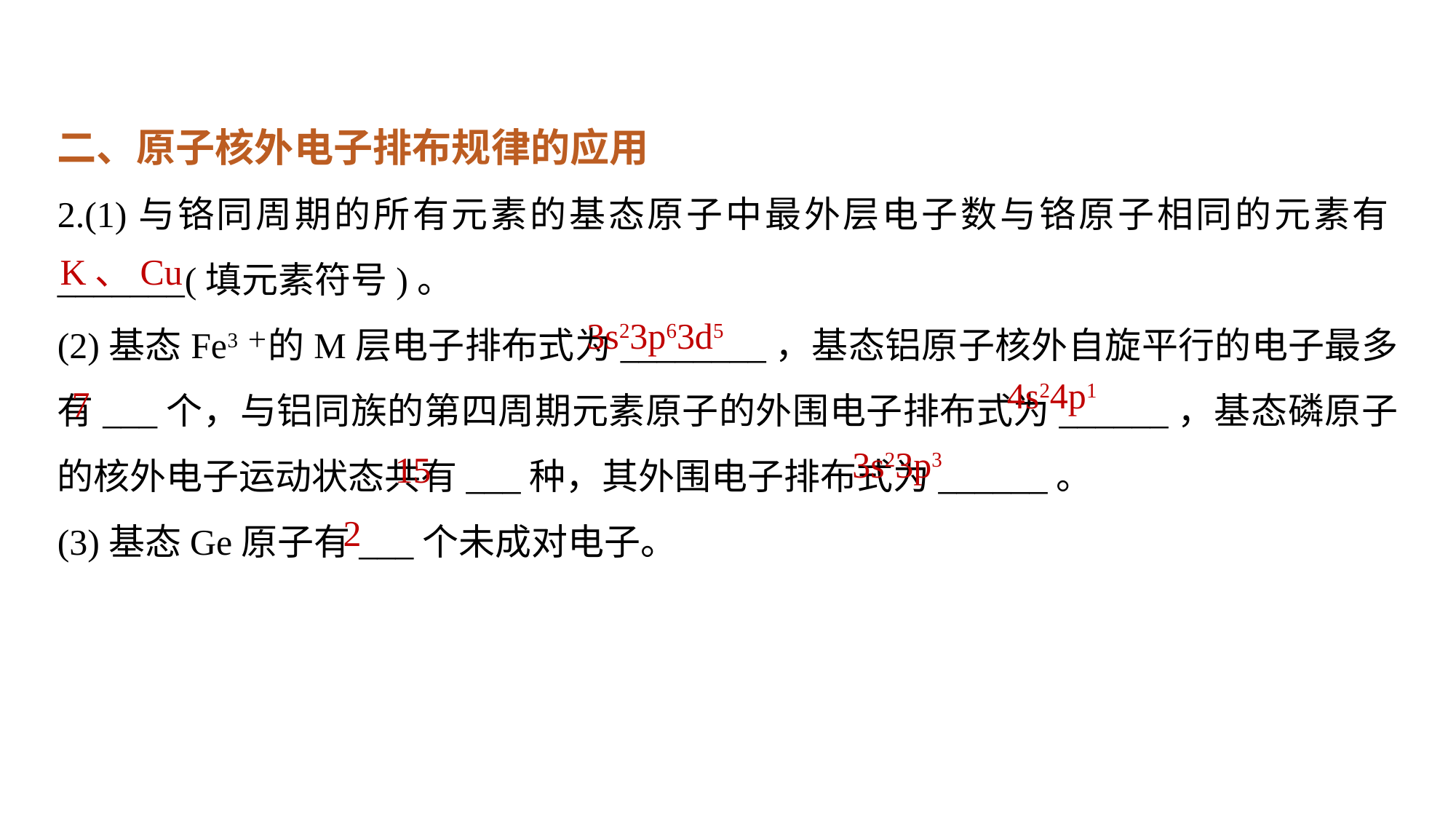

二、原子核外电子排布规律的应用
2.(1)与铬同周期的所有元素的基态原子中最外层电子数与铬原子相同的元素有_______(填元素符号)。
(2)基态Fe3＋的M层电子排布式为________，基态铝原子核外自旋平行的电子最多有___个，与铝同族的第四周期元素原子的外围电子排布式为______，基态磷原子的核外电子运动状态共有___种，其外围电子排布式为______。
(3)基态Ge原子有___个未成对电子。
K、Cu
3s23p63d5
4s24p1
7
3s23p3
15
2